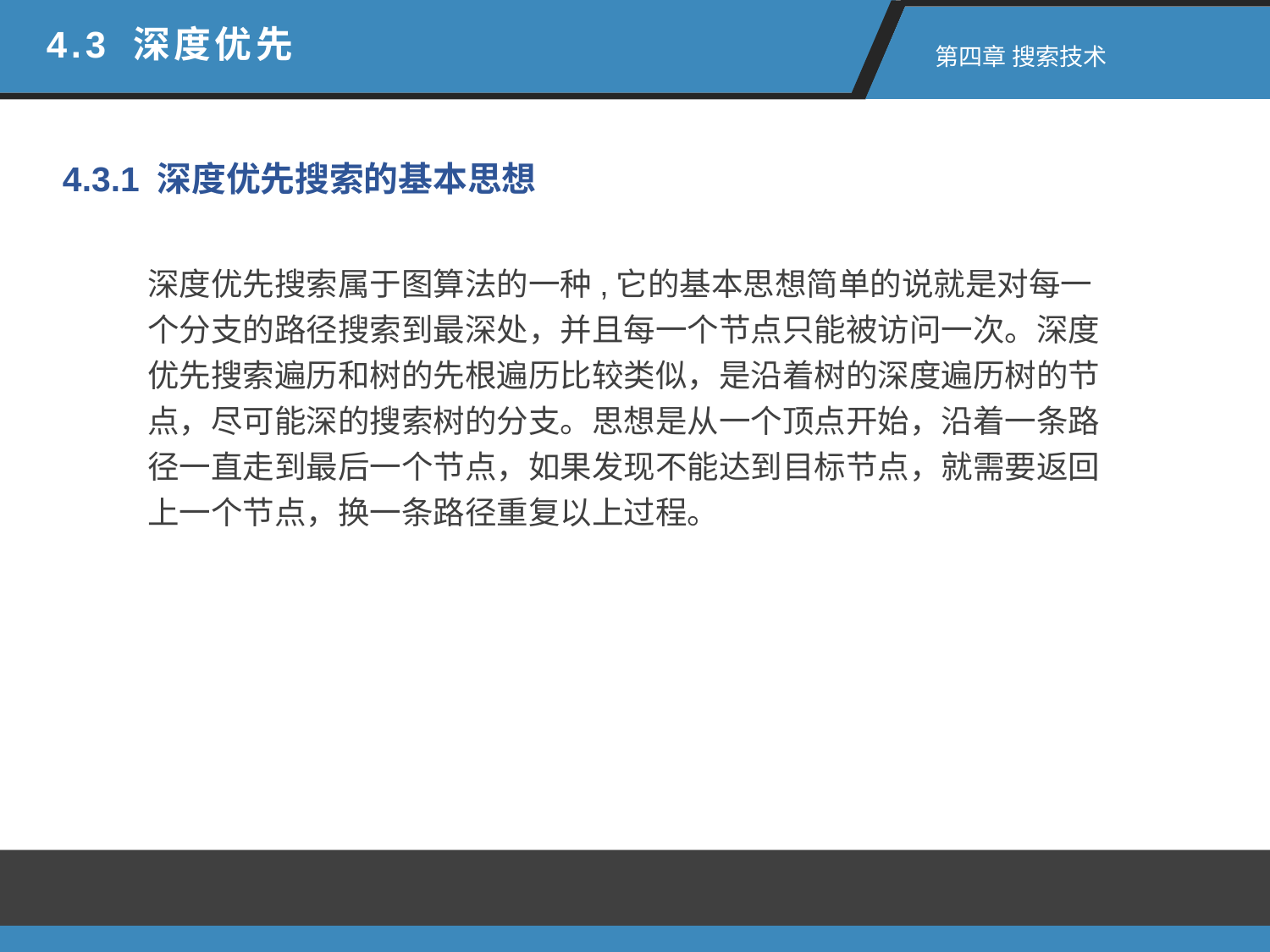

4.3 深度优先
  第四章 搜索技术
4.3.1 深度优先搜索的基本思想
深度优先搜索属于图算法的一种,它的基本思想简单的说就是对每一个分支的路径搜索到最深处，并且每一个节点只能被访问一次。深度优先搜索遍历和树的先根遍历比较类似，是沿着树的深度遍历树的节点，尽可能深的搜索树的分支。思想是从一个顶点开始，沿着一条路径一直走到最后一个节点，如果发现不能达到目标节点，就需要返回上一个节点，换一条路径重复以上过程。